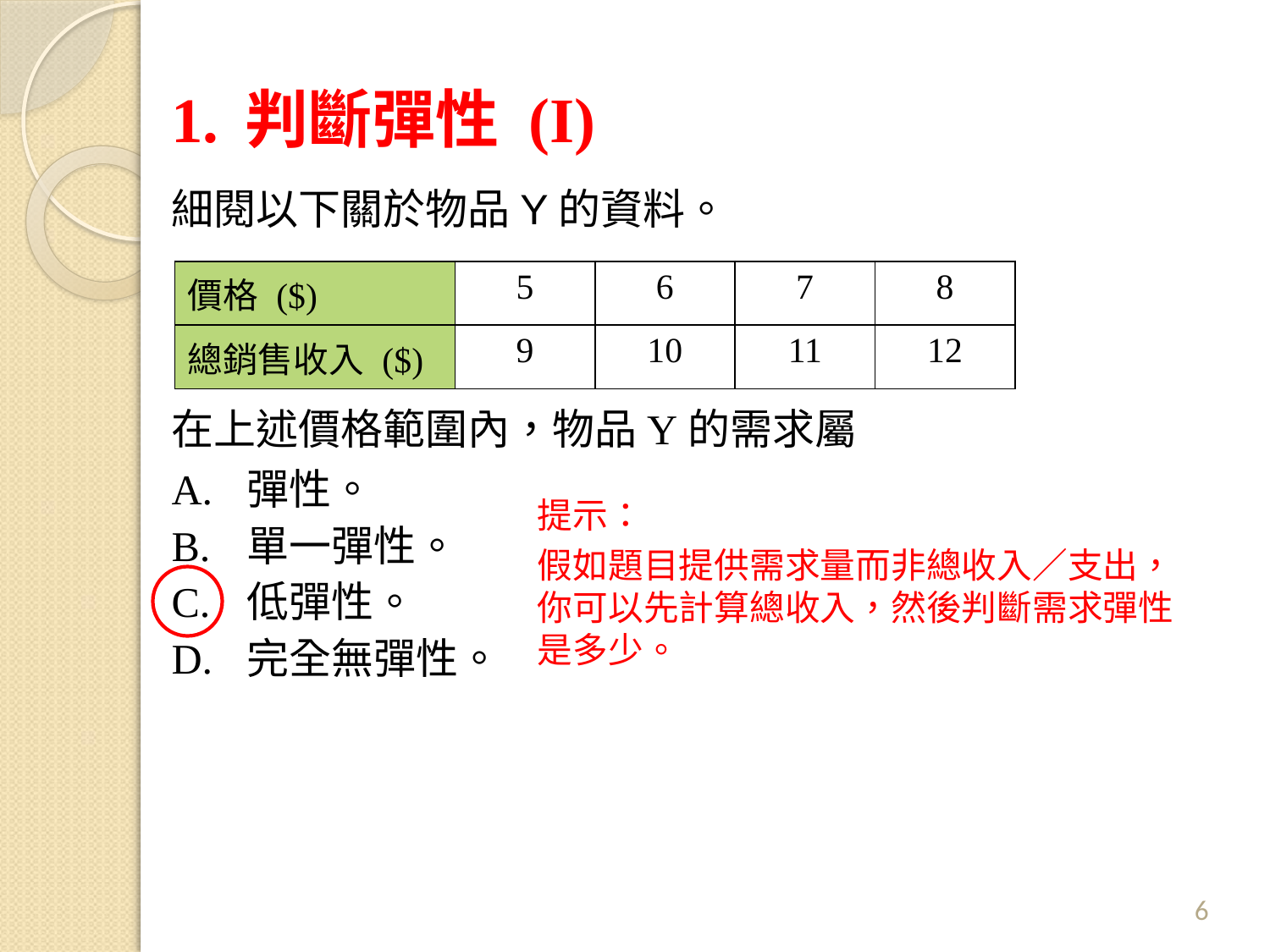

# 1.	判斷彈性 (I)
細閱以下關於物品Y的資料。

| 價格 ($) | 5 | 6 | 7 | 8 |
| --- | --- | --- | --- | --- |
| 總銷售收入 ($) | 9 | 10 | 11 | 12 |
在上述價格範圍內，物品Y的需求屬

A.	彈性。

提示：
假如題目提供需求量而非總收入／支出，你可以先計算總收入，然後判斷需求彈性是多少。
B.	單一彈性。

C.	低彈性。

D.	完全無彈性。

6